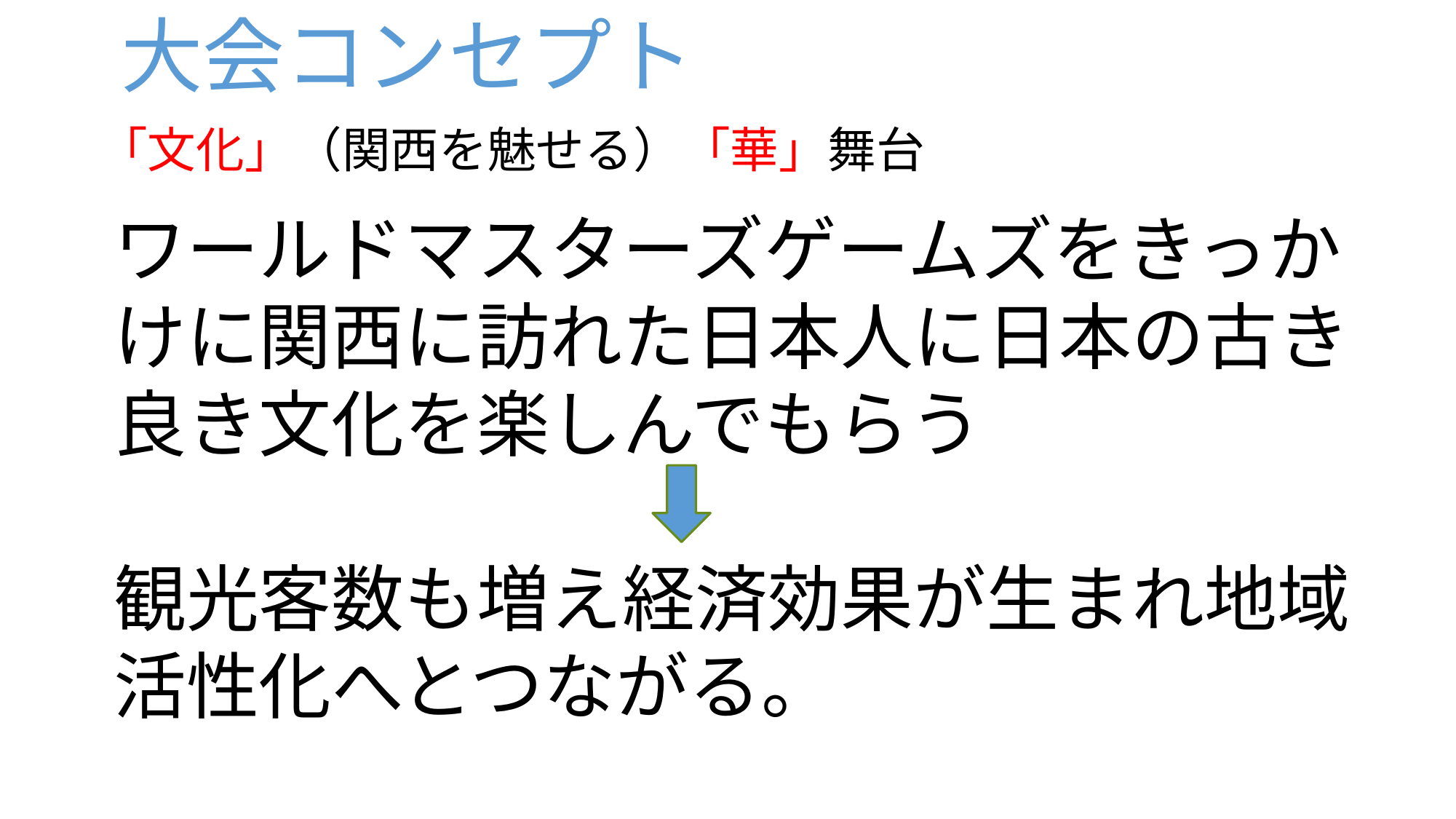

# 大会コンセプト
「文化」（関西を魅せる）「華」舞台
ワールドマスターズゲームズをきっかけに関西に訪れた日本人に日本の古き良き文化を楽しんでもらう

観光客数も増え経済効果が生まれ地域活性化へとつながる。